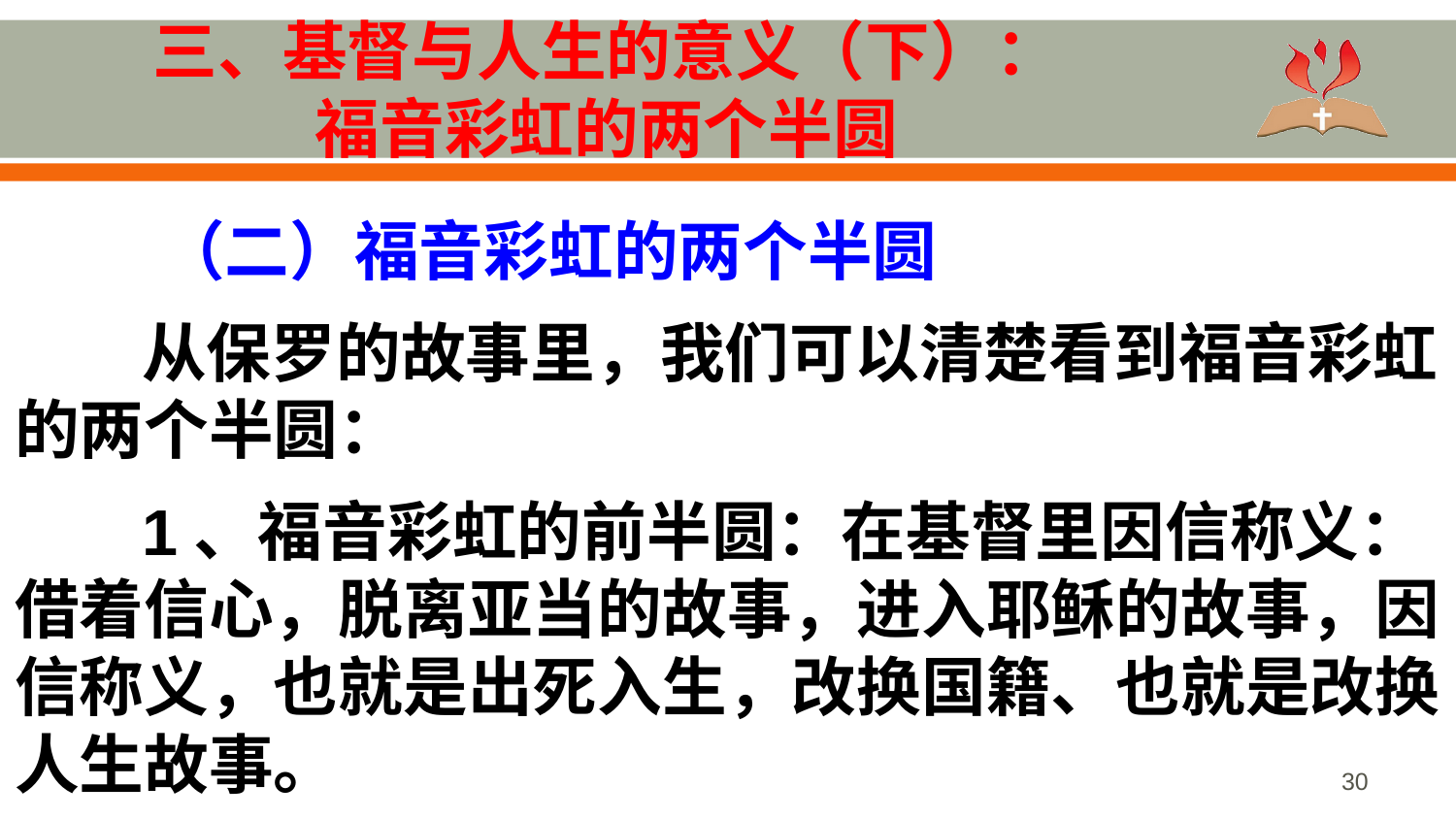

# 三、基督与人生的意义（下）： 福音彩虹的两个半圆
	（二）福音彩虹的两个半圆
从保罗的故事里，我们可以清楚看到福音彩虹的两个半圆：
1、福音彩虹的前半圆：在基督里因信称义：借着信心，脱离亚当的故事，进入耶稣的故事，因信称义，也就是出死入生，改换国籍、也就是改换人生故事。

30